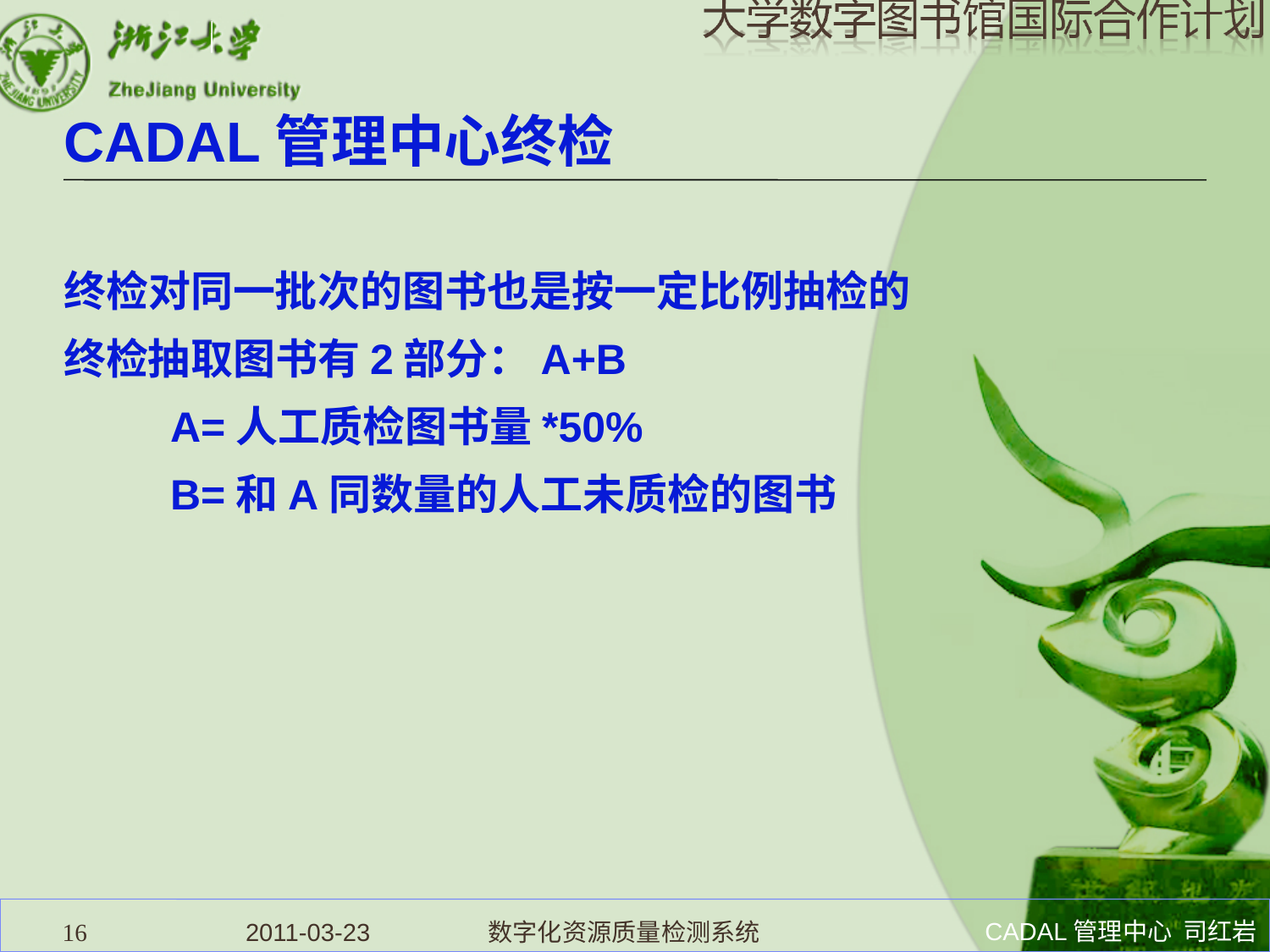

# CADAL管理中心终检

终检对同一批次的图书也是按一定比例抽检的
终检抽取图书有2部分：A+B
         A=人工质检图书量*50%
         B=和A同数量的人工未质检的图书

16
2011-03-23                数字化资源质量检测系统